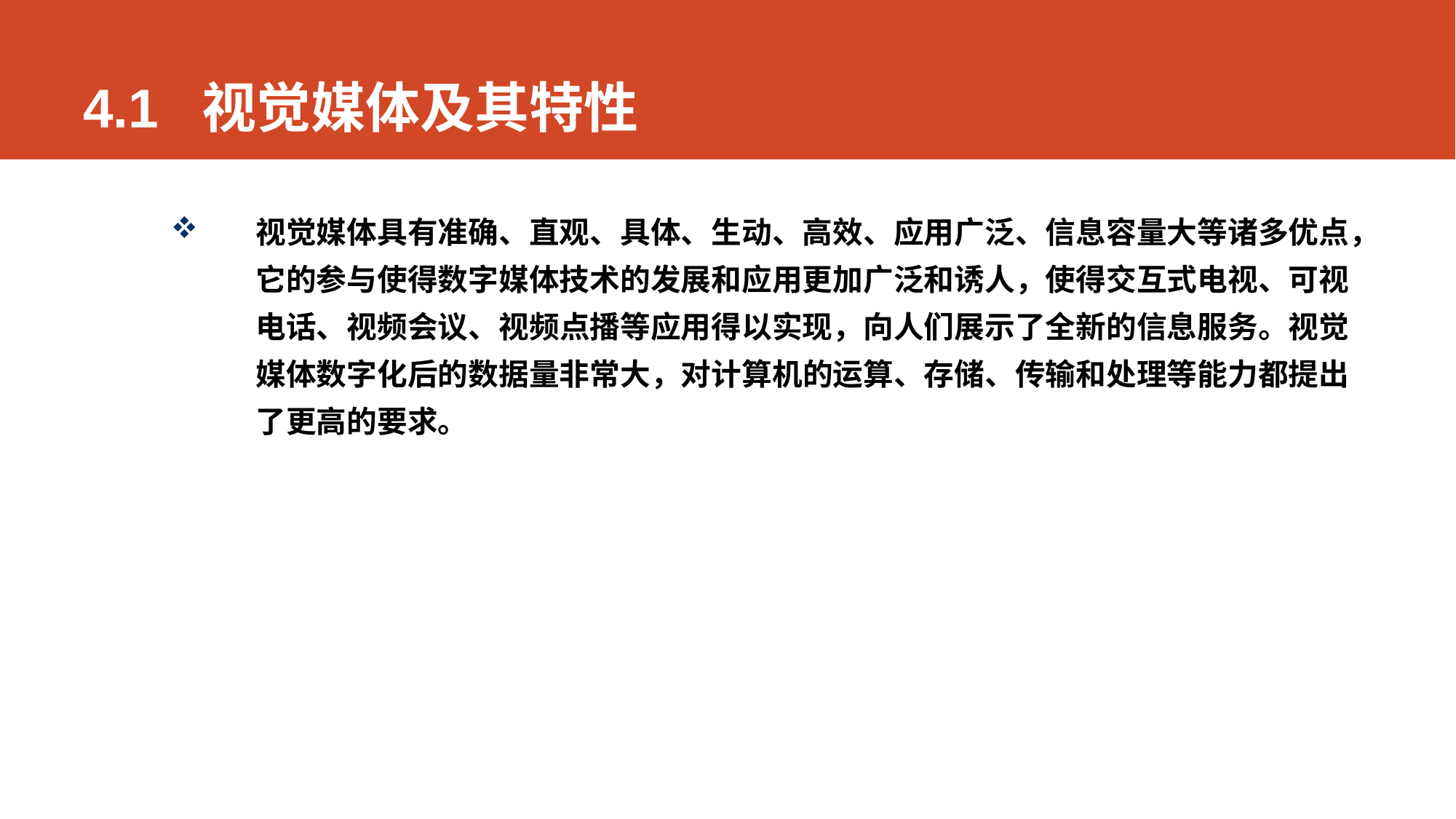

# 4.1  视觉媒体及其特性
视觉媒体具有准确、直观、具体、生动、高效、应用广泛、信息容量大等诸多优点，它的参与使得数字媒体技术的发展和应用更加广泛和诱人，使得交互式电视、可视电话、视频会议、视频点播等应用得以实现，向人们展示了全新的信息服务。视觉媒体数字化后的数据量非常大，对计算机的运算、存储、传输和处理等能力都提出了更高的要求。